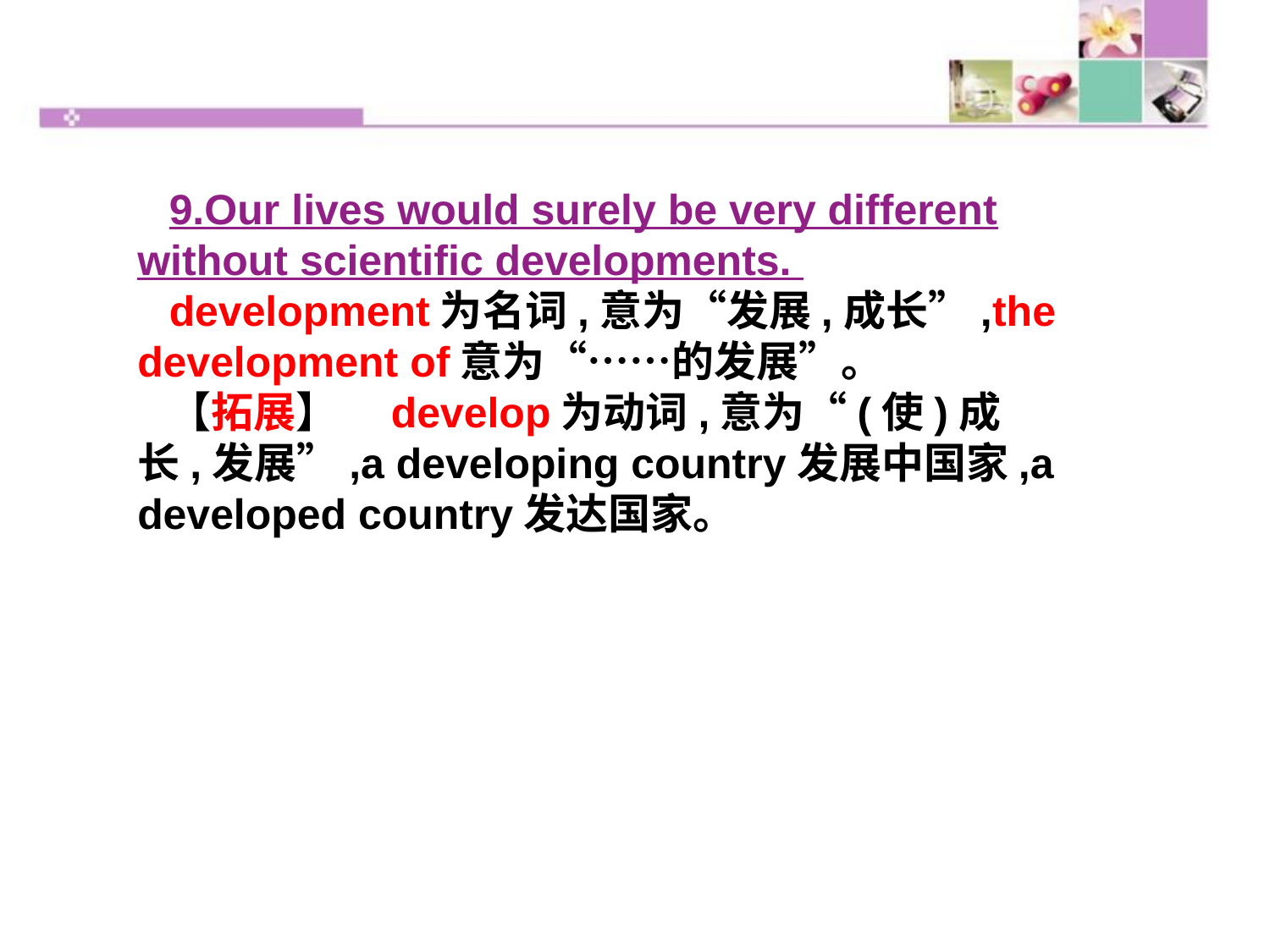

9.Our lives would surely be very different without scientific developments.
development为名词,意为“发展,成长”,the development of意为“……的发展”。
【拓展】　develop为动词,意为“(使)成长,发展”,a developing country发展中国家,a developed country发达国家。